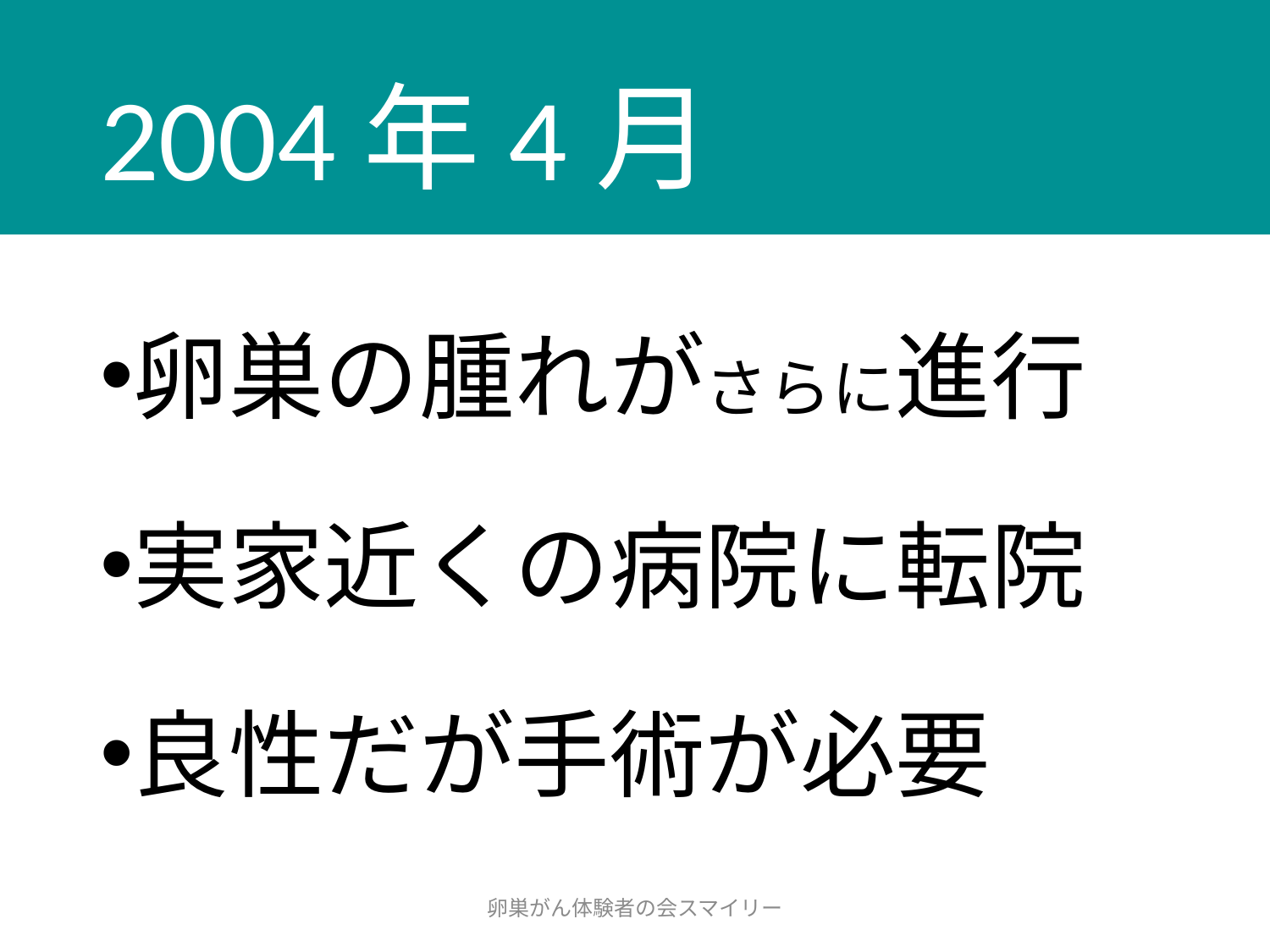

# 2004年4月
卵巣の腫れがさらに進行
実家近くの病院に転院
良性だが手術が必要
卵巣がん体験者の会スマイリー